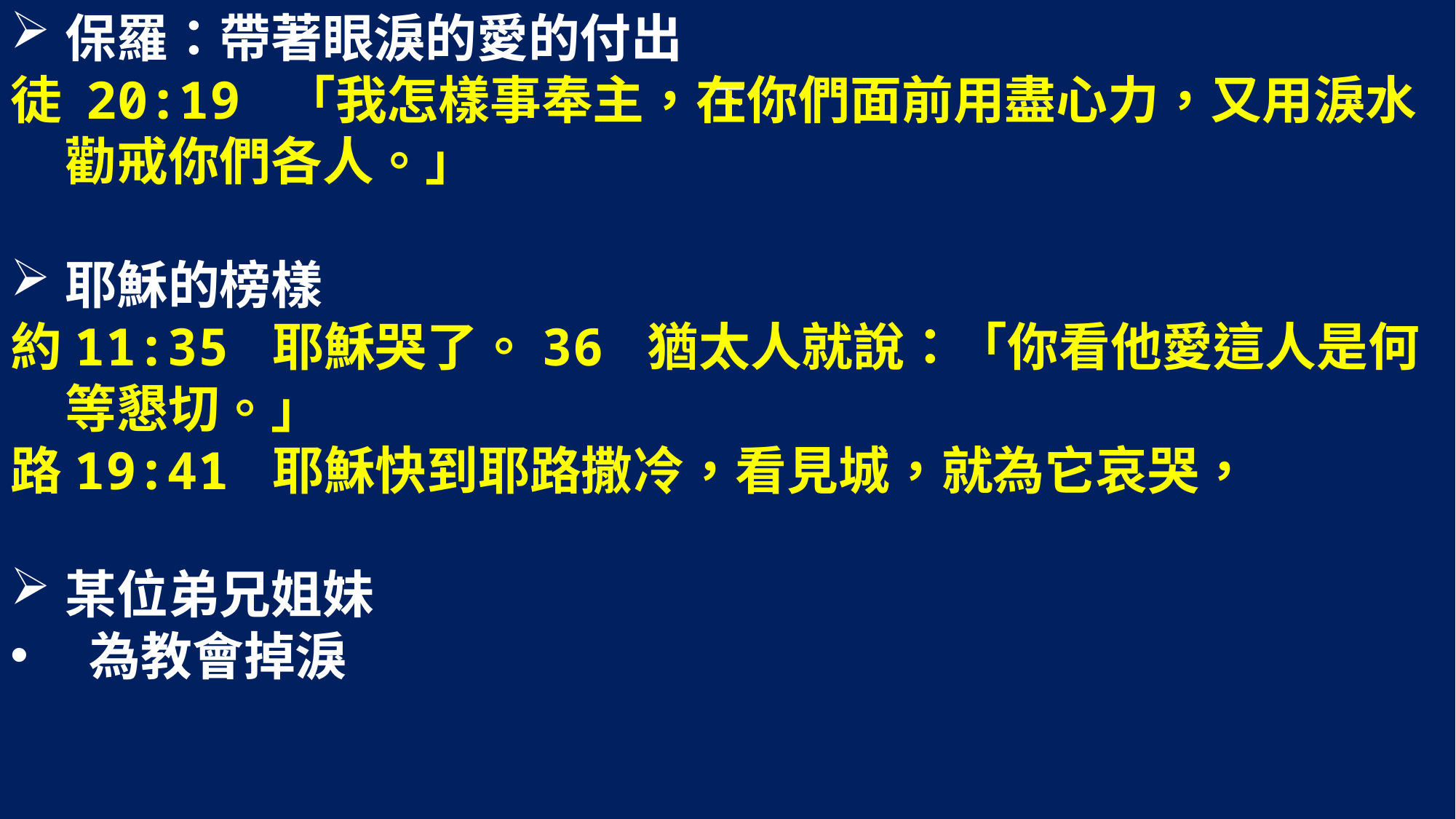

保羅：帶著眼淚的愛的付出
徒 20:19 「我怎樣事奉主，在你們面前用盡心力，又用淚水勸戒你們各人。」

耶穌的榜樣
約11:35 耶穌哭了。36 猶太人就說：「你看他愛這人是何等懇切。」
路19:41 耶穌快到耶路撒冷，看見城，就為它哀哭，

某位弟兄姐妹
 為教會掉淚

# 下